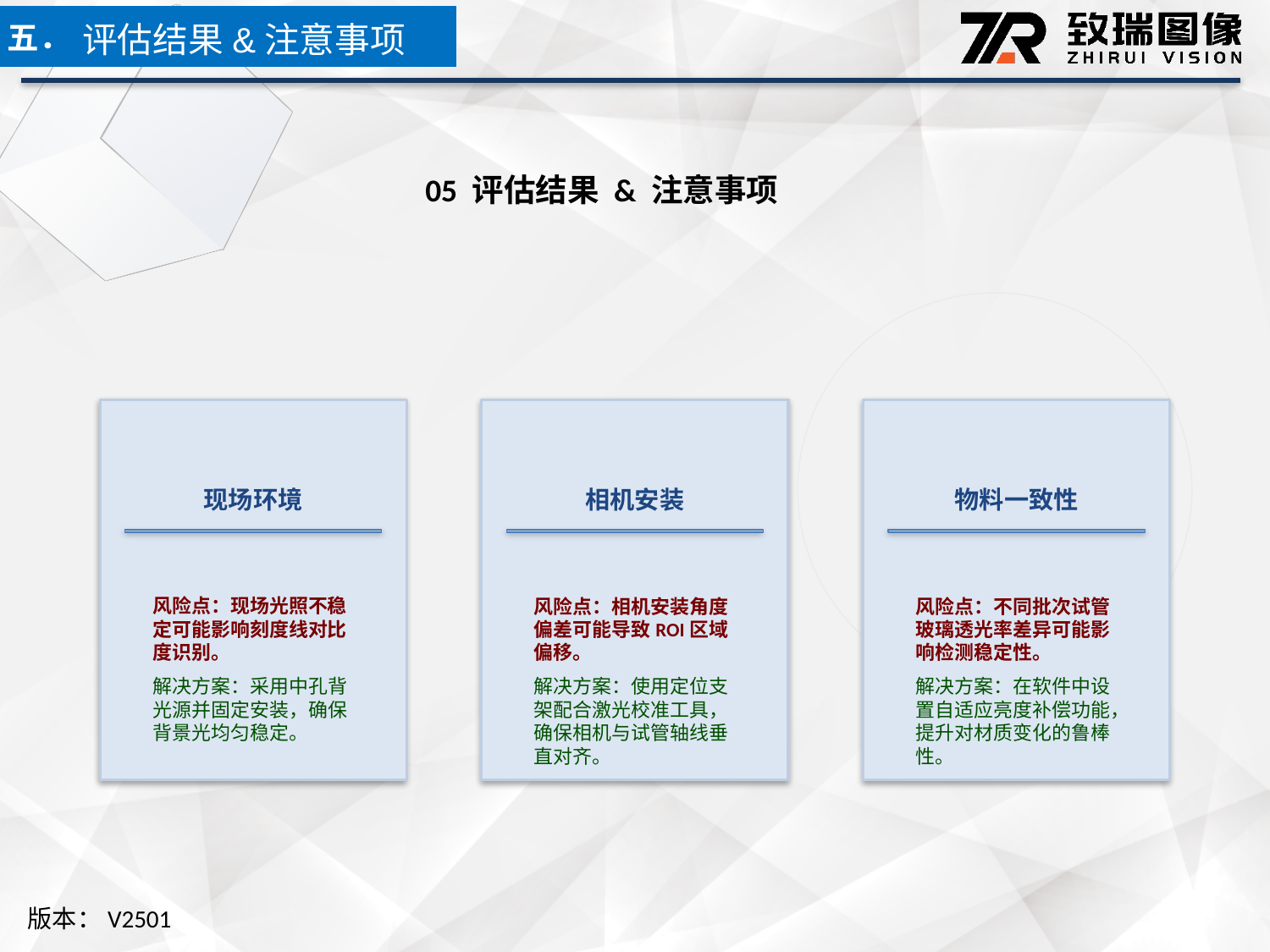

五．
评估结果&注意事项

05 评估结果 & 注意事项

现场环境

相机安装

物料一致性

风险点：现场光照不稳定可能影响刻度线对比度识别。
解决方案：采用中孔背光源并固定安装，确保背景光均匀稳定。

风险点：相机安装角度偏差可能导致ROI区域偏移。
解决方案：使用定位支架配合激光校准工具，确保相机与试管轴线垂直对齐。

风险点：不同批次试管玻璃透光率差异可能影响检测稳定性。
解决方案：在软件中设置自适应亮度补偿功能，提升对材质变化的鲁棒性。